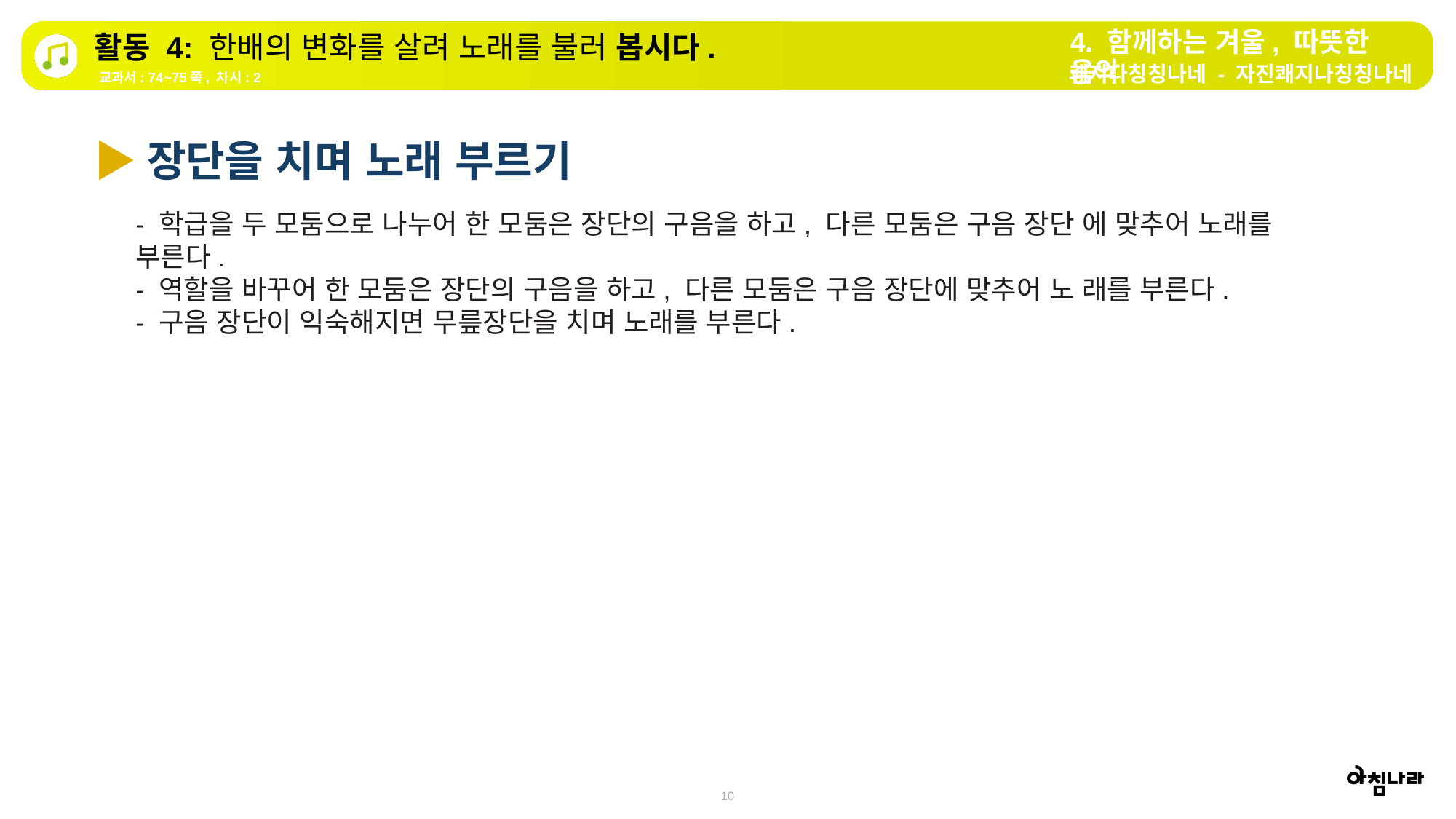

4. 함께하는 겨울, 따뜻한 음악
활동 4: 한배의 변화를 살려 노래를 불러 봅시다.
쾌지나칭칭나네 - 자진쾌지나칭칭나네
교과서: 74~75쪽, 차시: 2
▶장단을 치며 노래 부르기
- 학급을 두 모둠으로 나누어 한 모둠은 장단의 구음을 하고, 다른 모둠은 구음 장단 에 맞추어 노래를 부른다.
- 역할을 바꾸어 한 모둠은 장단의 구음을 하고, 다른 모둠은 구음 장단에 맞추어 노 래를 부른다.
- 구음 장단이 익숙해지면 무릎장단을 치며 노래를 부른다.
10